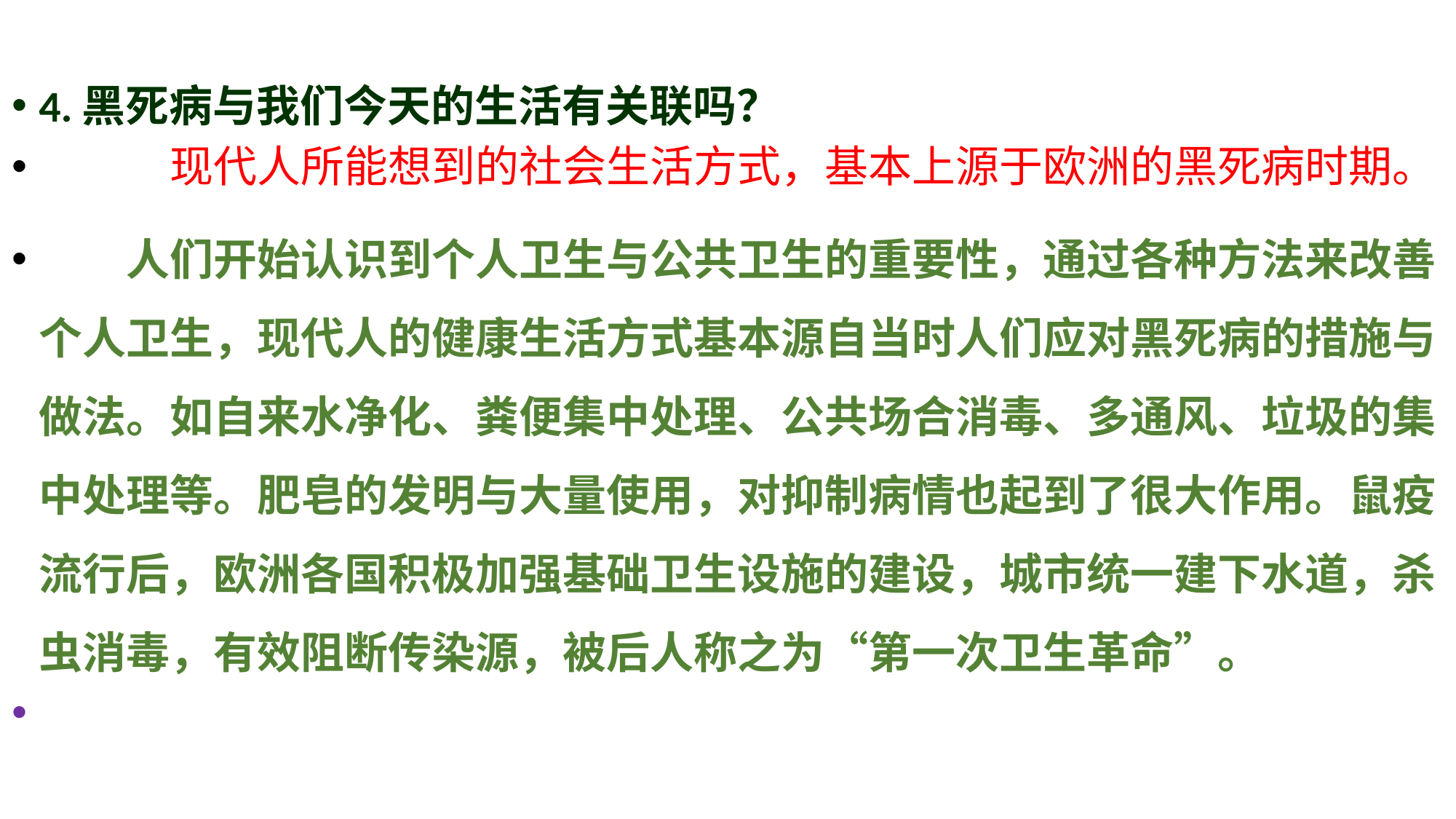

4.黑死病与我们今天的生活有关联吗？
　　　现代人所能想到的社会生活方式，基本上源于欧洲的黑死病时期。
　　人们开始认识到个人卫生与公共卫生的重要性，通过各种方法来改善个人卫生，现代人的健康生活方式基本源自当时人们应对黑死病的措施与做法。如自来水净化、粪便集中处理、公共场合消毒、多通风、垃圾的集中处理等。肥皂的发明与大量使用，对抑制病情也起到了很大作用。鼠疫流行后，欧洲各国积极加强基础卫生设施的建设，城市统一建下水道，杀虫消毒，有效阻断传染源，被后人称之为“第一次卫生革命”。

#